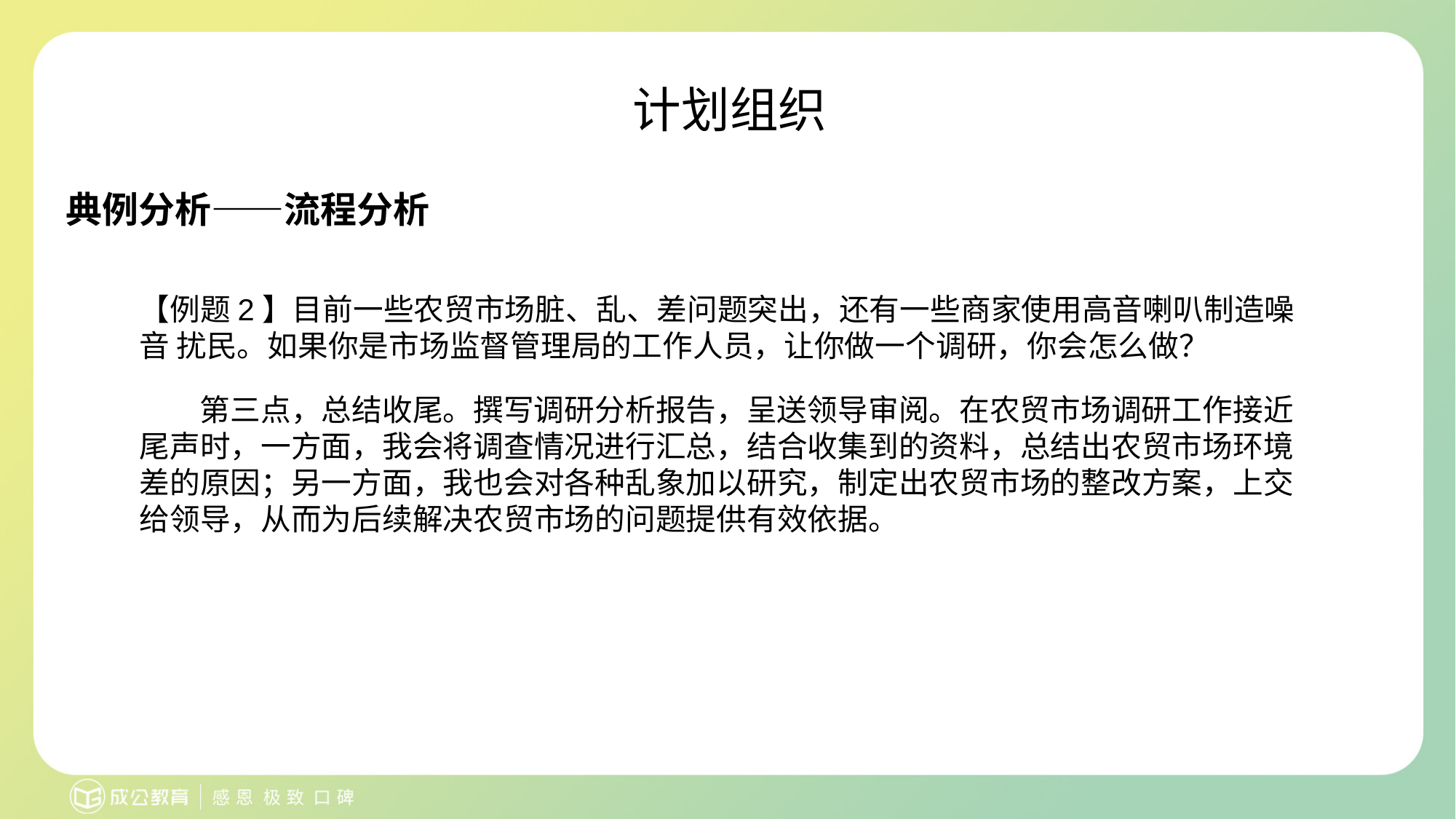

计划组织
典例分析——流程分析
【例题2】目前一些农贸市场脏、乱、差问题突出，还有一些商家使用高音喇叭制造噪音 扰民。如果你是市场监督管理局的工作人员，让你做一个调研，你会怎么做？
第三点，总结收尾。撰写调研分析报告，呈送领导审阅。在农贸市场调研工作接近 尾声时，一方面，我会将调查情况进行汇总，结合收集到的资料，总结出农贸市场环境 差的原因；另一方面，我也会对各种乱象加以研究，制定出农贸市场的整改方案，上交 给领导，从而为后续解决农贸市场的问题提供有效依据。